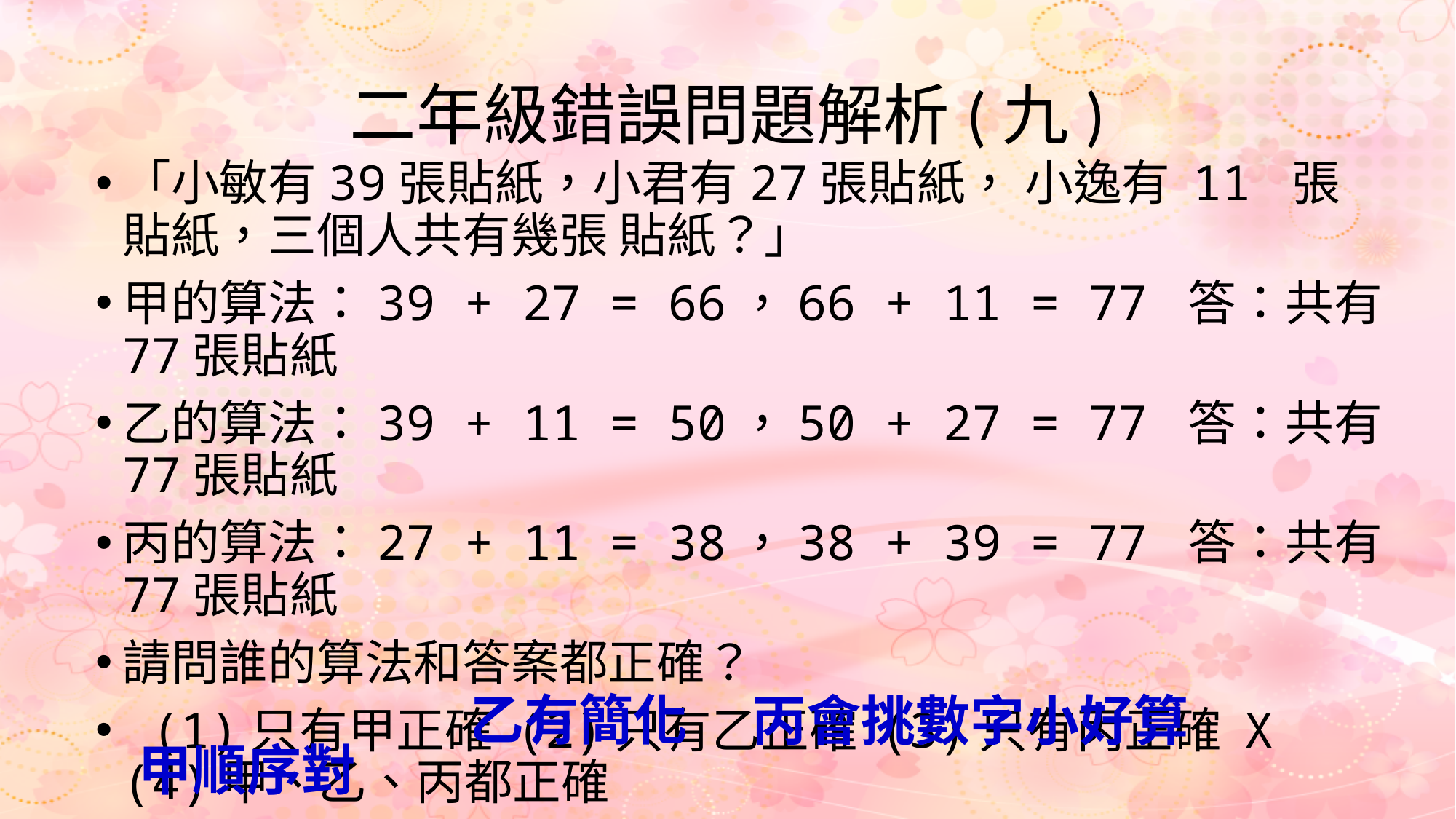

# 二年級錯誤問題解析(九)
「小敏有39張貼紙，小君有27張貼紙， 小逸有 11 張貼紙，三個人共有幾張 貼紙？」
甲的算法：39 + 27 = 66，66 + 11 = 77 答：共有77張貼紙
乙的算法：39 + 11 = 50，50 + 27 = 77 答：共有77張貼紙
丙的算法：27 + 11 = 38，38 + 39 = 77 答：共有77張貼紙
請問誰的算法和答案都正確？
 (1)只有甲正確 (2)只有乙正確 (3)只有丙正確 X (4)甲、乙、丙都正確
乙有簡化
丙會挑數字小好算
甲順序對